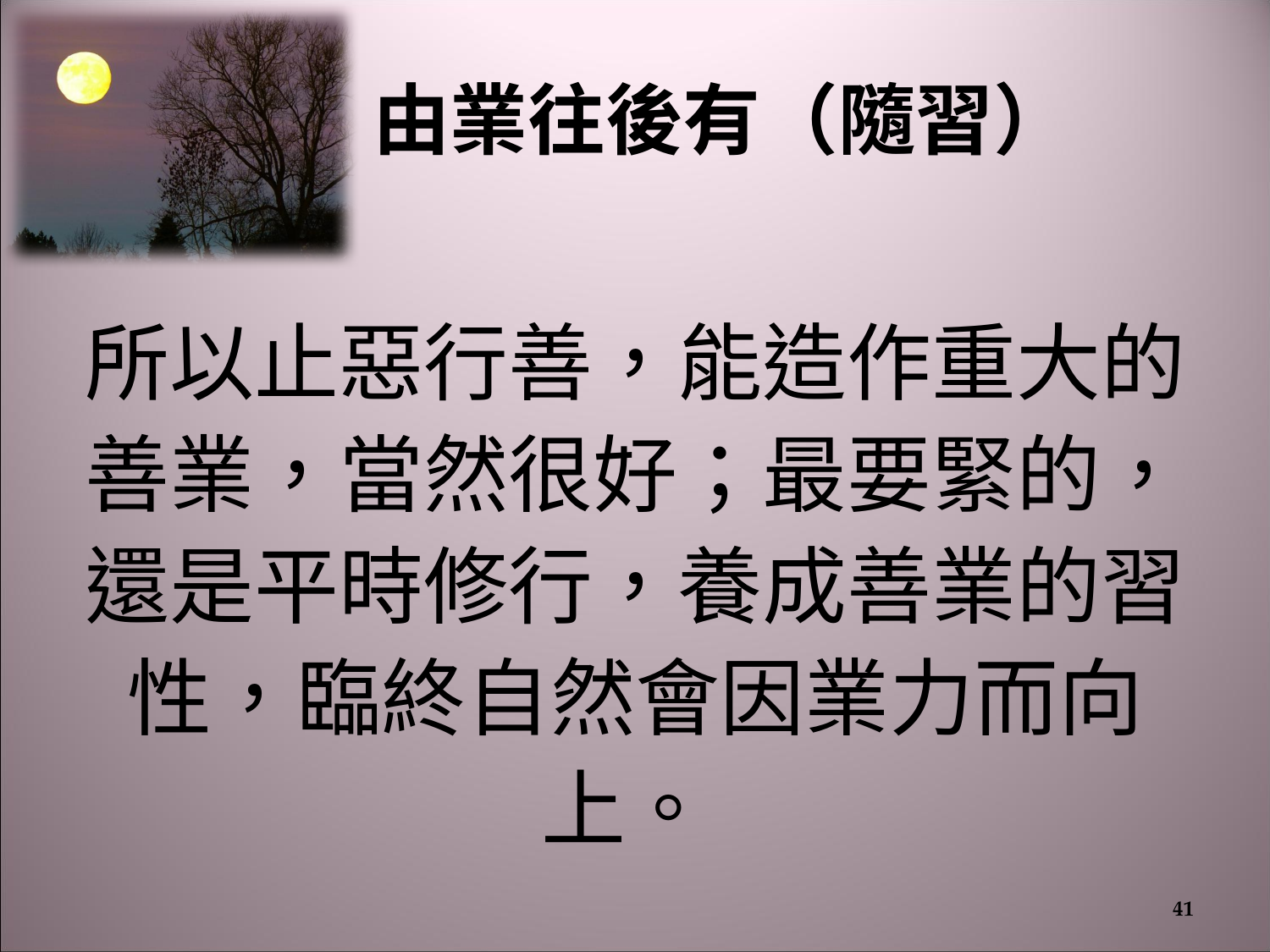

# 由業往後有（隨習）
所以止惡行善，能造作重大的
善業，當然很好；最要緊的，
還是平時修行，養成善業的習性，臨終自然會因業力而向上。

41